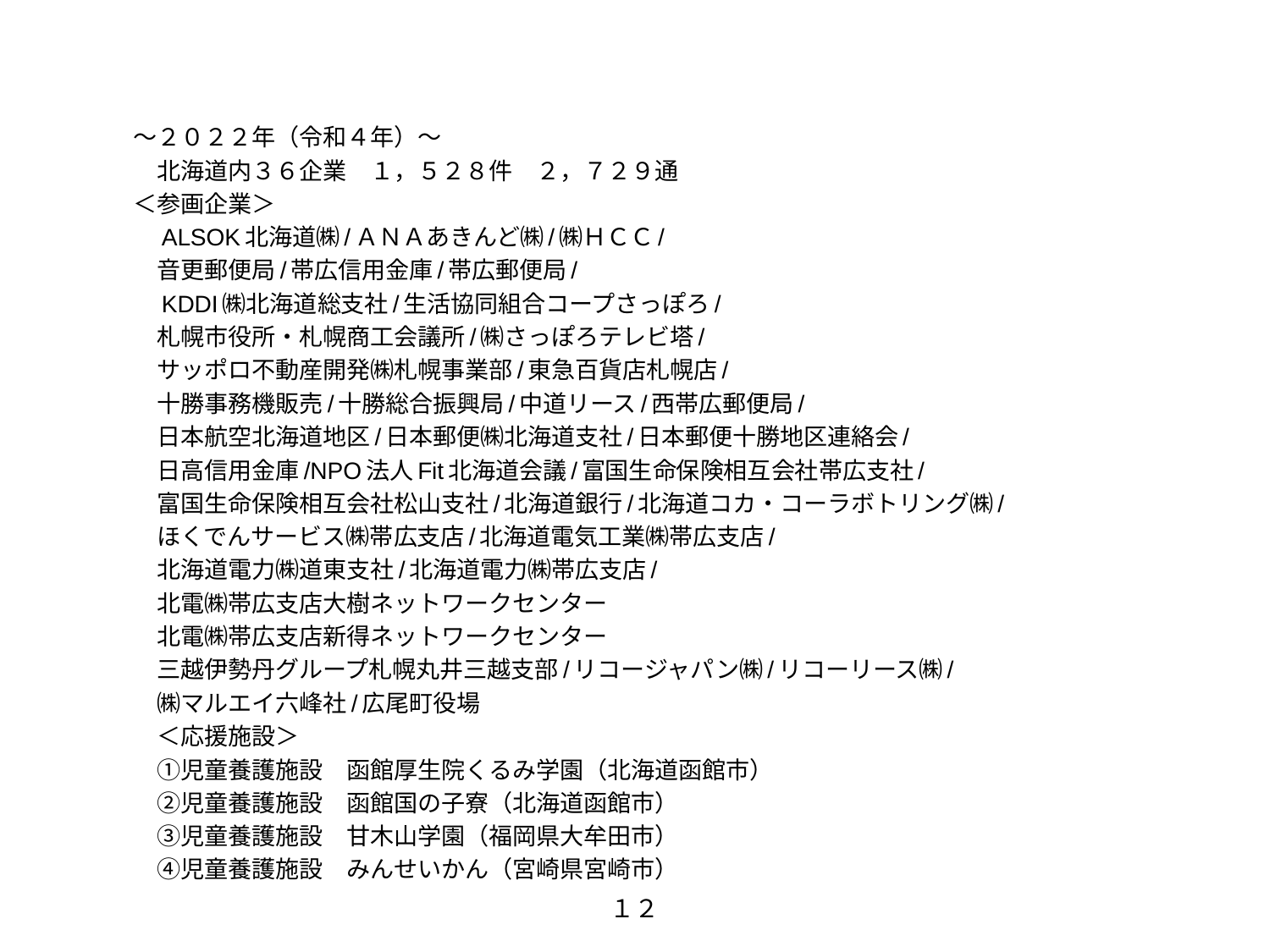

～２０２２年（令和４年）～
　北海道内３６企業　１，５２８件　２，７２９通
＜参画企業＞
　ALSOK北海道㈱/ＡＮＡあきんど㈱/㈱ＨＣＣ/
　音更郵便局/帯広信用金庫/帯広郵便局/
　KDDI㈱北海道総支社/生活協同組合コープさっぽろ/
　札幌市役所・札幌商工会議所/㈱さっぽろテレビ塔/
　サッポロ不動産開発㈱札幌事業部/東急百貨店札幌店/
　十勝事務機販売/十勝総合振興局/中道リース/西帯広郵便局/
　日本航空北海道地区/日本郵便㈱北海道支社/日本郵便十勝地区連絡会/
　日高信用金庫/NPO法人Fit北海道会議/富国生命保険相互会社帯広支社/
　富国生命保険相互会社松山支社/北海道銀行/北海道コカ・コーラボトリング㈱/
　ほくでんサービス㈱帯広支店/北海道電気工業㈱帯広支店/
　北海道電力㈱道東支社/北海道電力㈱帯広支店/
　北電㈱帯広支店大樹ネットワークセンター
　北電㈱帯広支店新得ネットワークセンター
　三越伊勢丹グループ札幌丸井三越支部/リコージャパン㈱/リコーリース㈱/
　㈱マルエイ六峰社/広尾町役場
　＜応援施設＞
　①児童養護施設　函館厚生院くるみ学園（北海道函館市）
　②児童養護施設　函館国の子寮（北海道函館市）
　③児童養護施設　甘木山学園（福岡県大牟田市）
　④児童養護施設　みんせいかん（宮崎県宮崎市）

１２